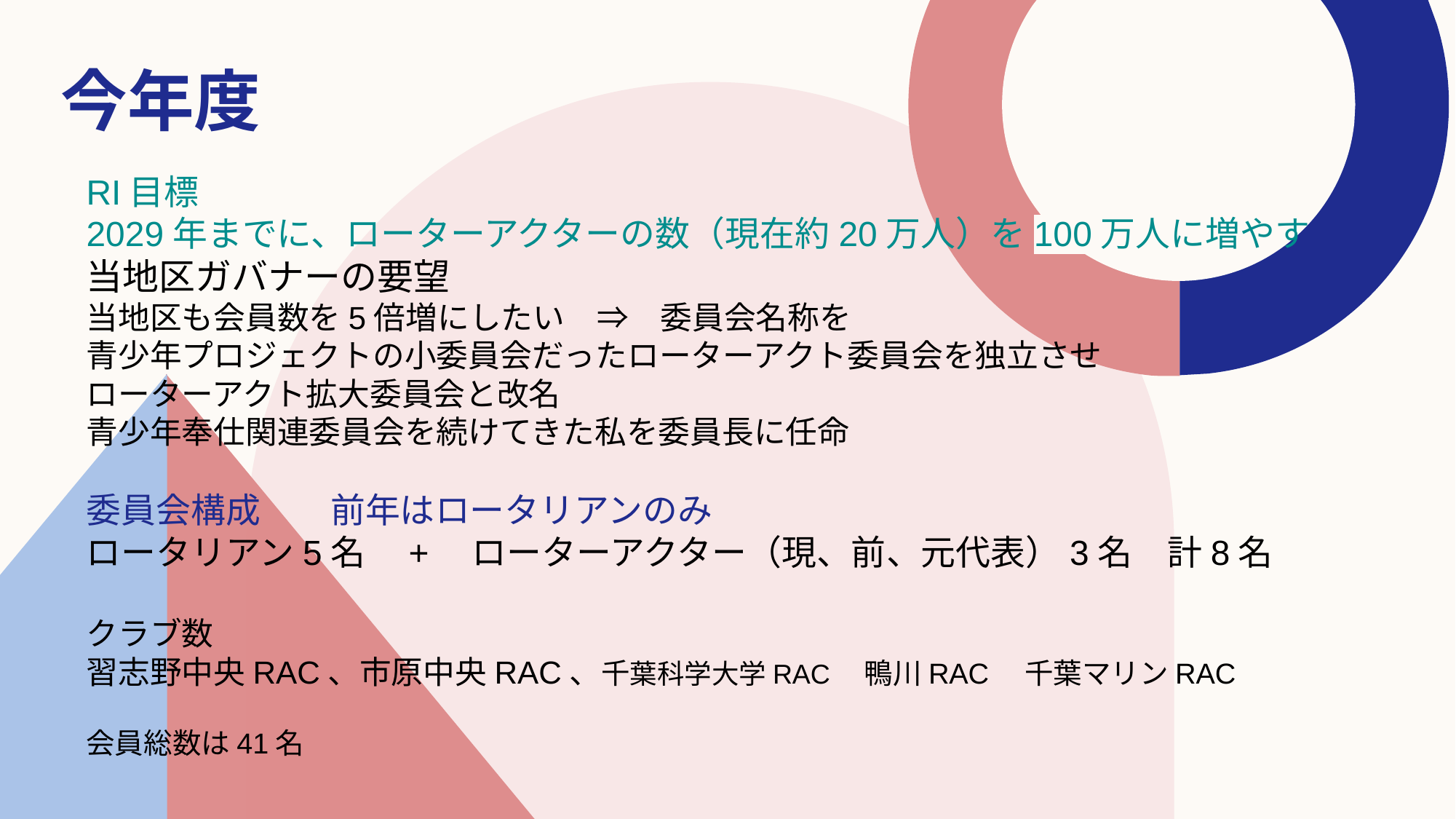

今年度
# RI目標
2029年までに、ローターアクターの数（現在約20万人）を100万人に増やす
当地区ガバナーの要望
当地区も会員数を5倍増にしたい　⇒　委員会名称を
青少年プロジェクトの小委員会だったローターアクト委員会を独立させ
ローターアクト拡大委員会と改名
青少年奉仕関連委員会を続けてきた私を委員長に任命

委員会構成　　前年はロータリアンのみ
ロータリアン5名　+　ローターアクター（現、前、元代表）3名　計8名

クラブ数
習志野中央RAC、市原中央RAC、千葉科学大学RAC　鴨川RAC　千葉マリンRAC

会員総数は41名